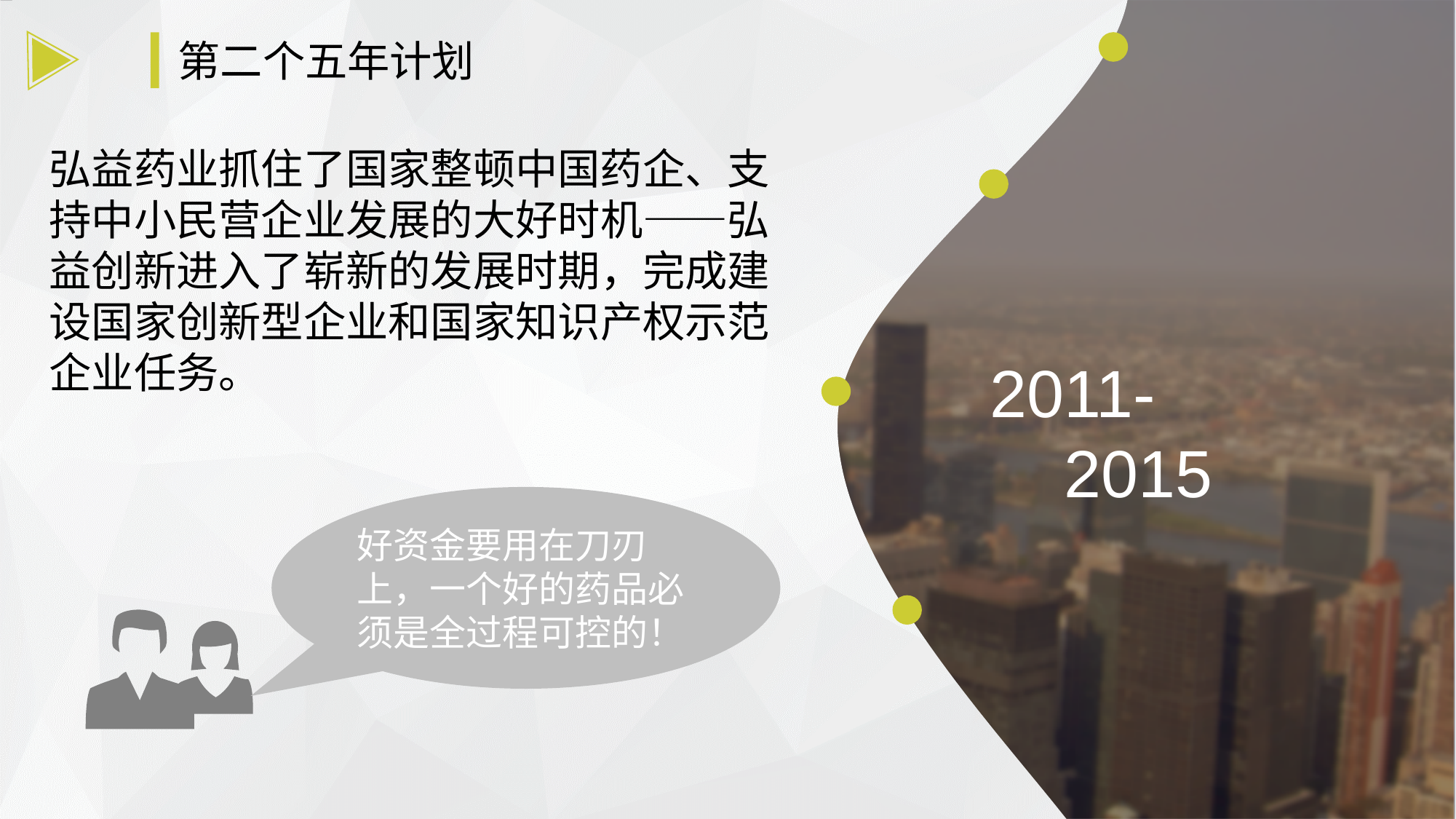

第二个五年计划

弘益药业抓住了国家整顿中国药企、支持中小民营企业发展的大好时机——弘益创新进入了崭新的发展时期，完成建设国家创新型企业和国家知识产权示范企业任务。

2011-
    2015

好资金要用在刀刃上，一个好的药品必须是全过程可控的！